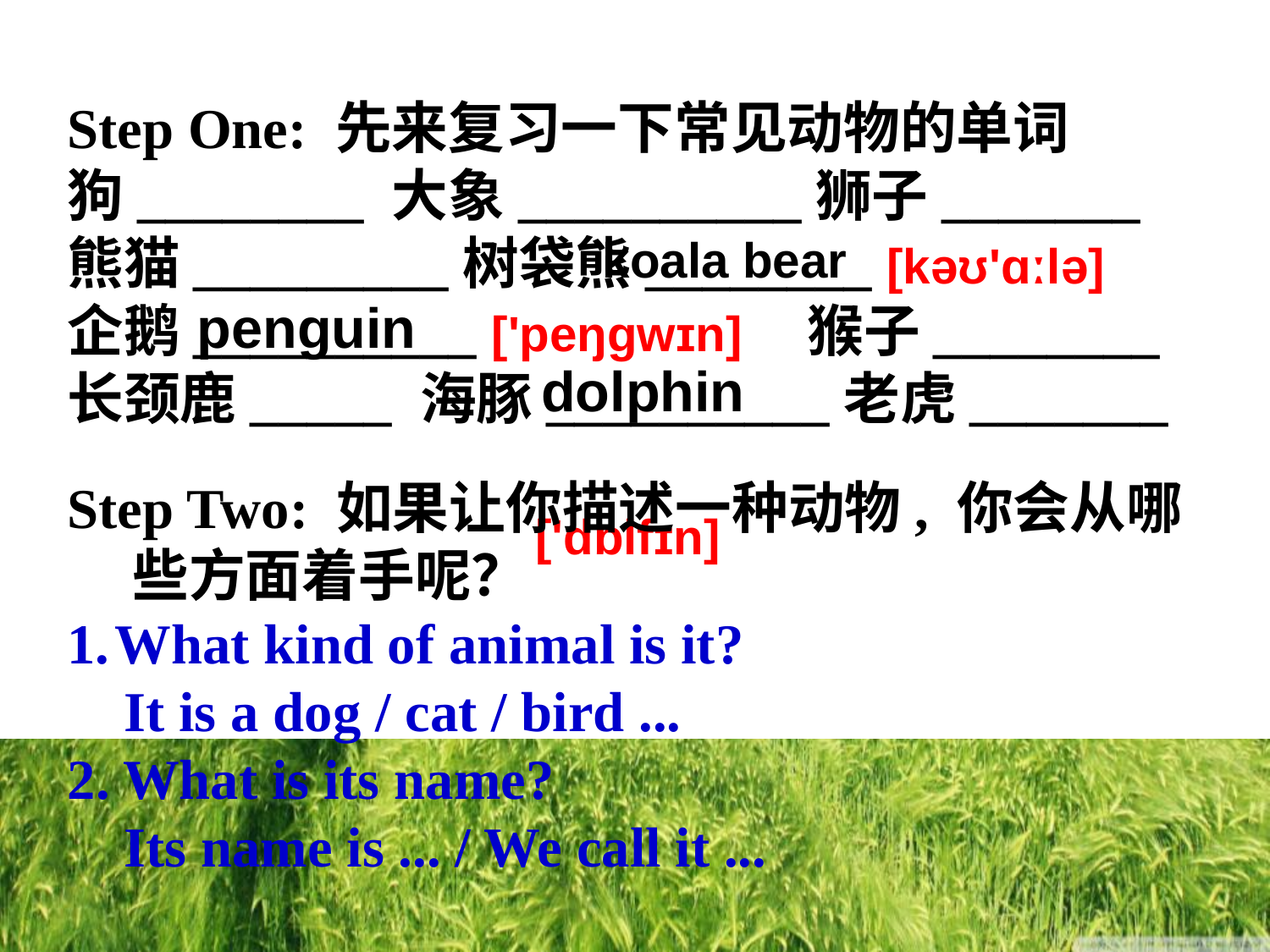

Step One: 先来复习一下常见动物的单词
狗________ 大象__________狮子_______
熊猫_________树袋熊________ [kəʊ'ɑːlə]
企鹅__________ ['peŋgwɪn]    猴子________
长颈鹿_____ 海豚__________老虎_______
                                 ['dɒlfɪn]
koala bear
penguin
dolphin
Step Two: 如果让你描述一种动物, 你会从哪
    些方面着手呢？
What kind of animal is it?
    It is a dog / cat / bird ...
2. What is its name?
    Its name is ... / We call it ...